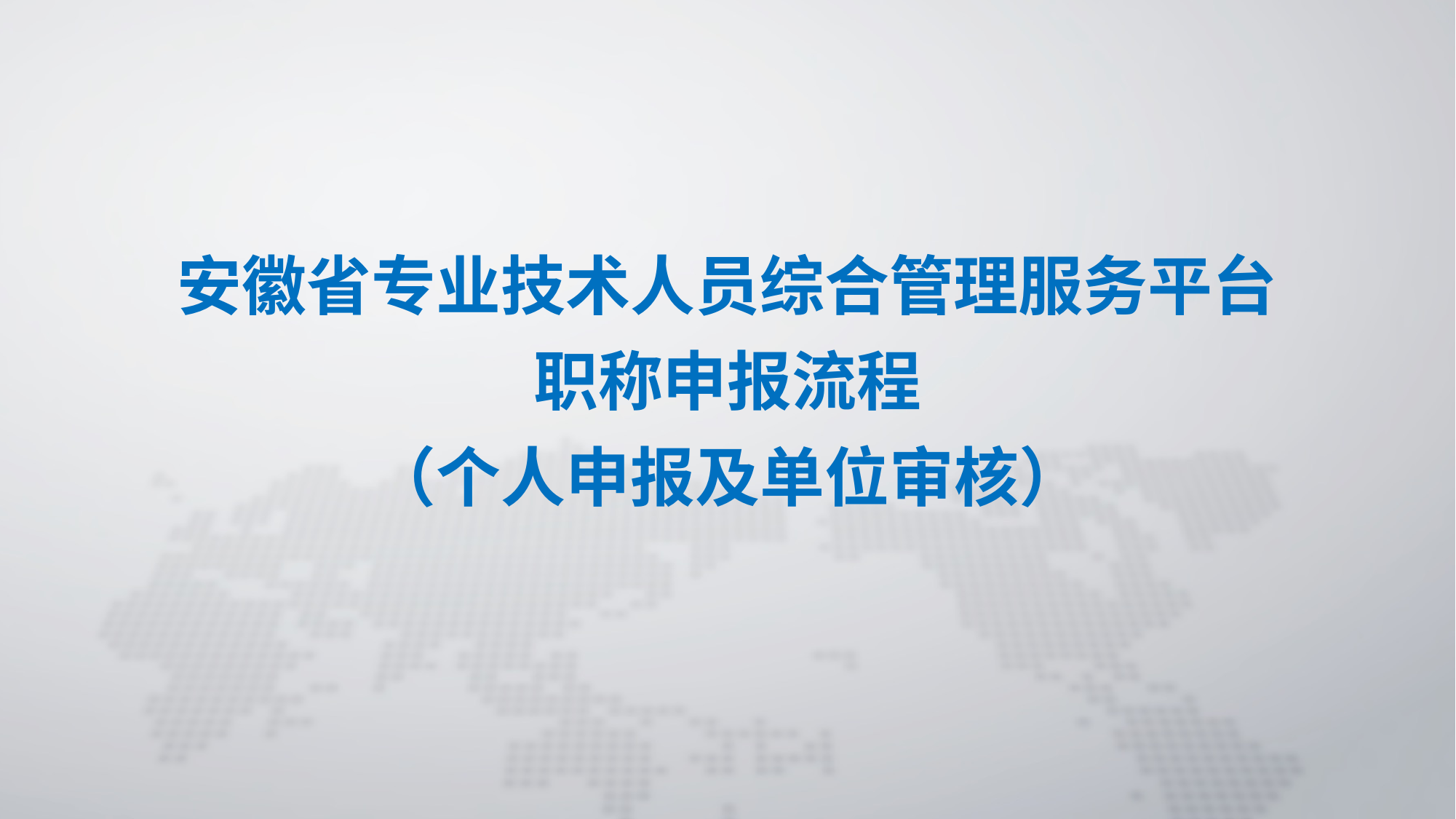

安徽省专业技术人员综合管理服务平台
职称申报流程
（个人申报及单位审核）